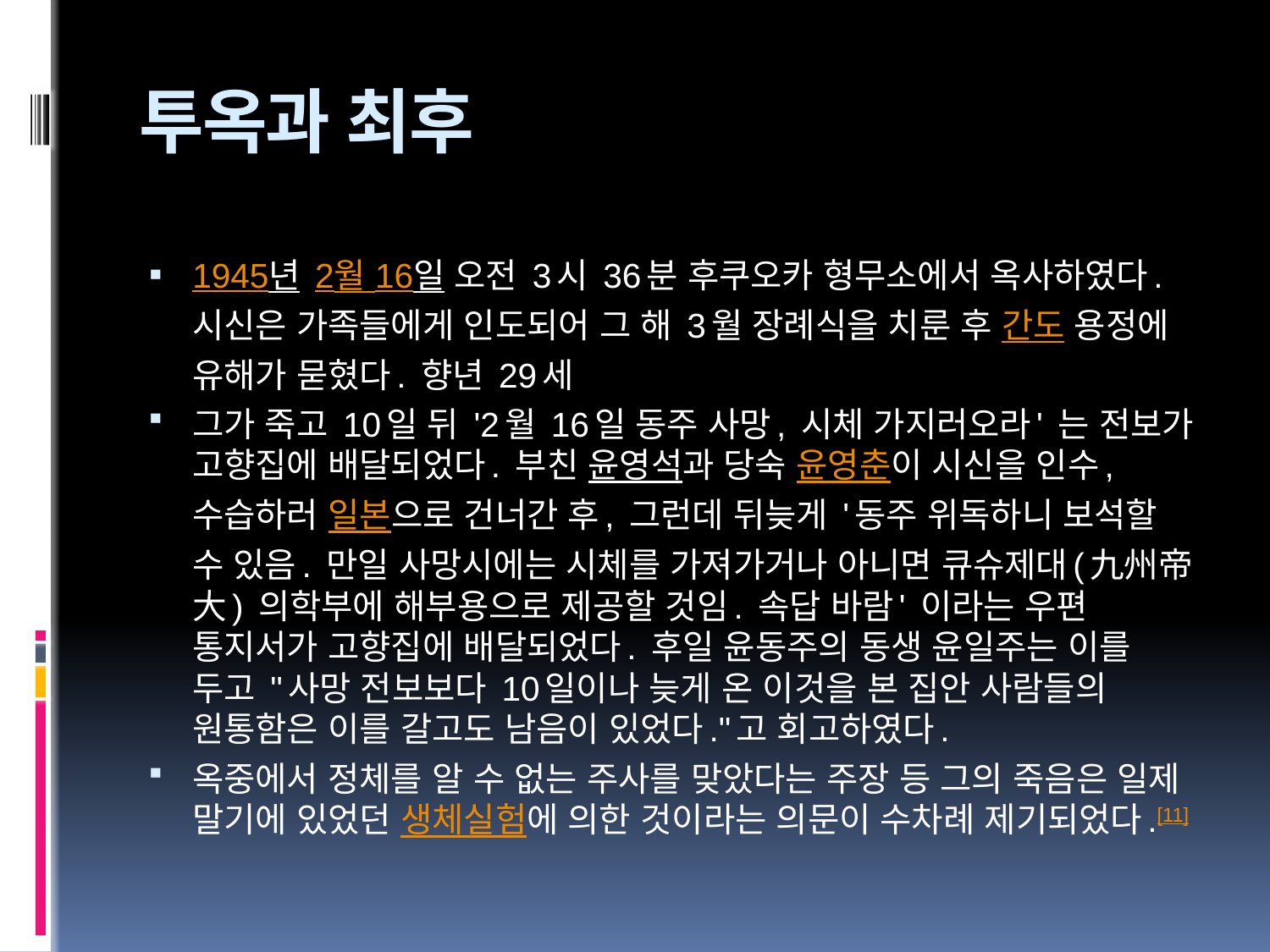

# 투옥과 최후
1945년 2월 16일 오전 3시 36분 후쿠오카 형무소에서 옥사하였다. 시신은 가족들에게 인도되어 그 해 3월 장례식을 치룬 후 간도 용정에 유해가 묻혔다. 향년 29세
그가 죽고 10일 뒤 '2월 16일 동주 사망, 시체 가지러오라' 는 전보가 고향집에 배달되었다. 부친 윤영석과 당숙 윤영춘이 시신을 인수, 수습하러 일본으로 건너간 후, 그런데 뒤늦게 '동주 위독하니 보석할 수 있음. 만일 사망시에는 시체를 가져가거나 아니면 큐슈제대(九州帝大) 의학부에 해부용으로 제공할 것임. 속답 바람' 이라는 우편 통지서가 고향집에 배달되었다. 후일 윤동주의 동생 윤일주는 이를 두고 "사망 전보보다 10일이나 늦게 온 이것을 본 집안 사람들의 원통함은 이를 갈고도 남음이 있었다."고 회고하였다.
옥중에서 정체를 알 수 없는 주사를 맞았다는 주장 등 그의 죽음은 일제 말기에 있었던 생체실험에 의한 것이라는 의문이 수차례 제기되었다.[11]